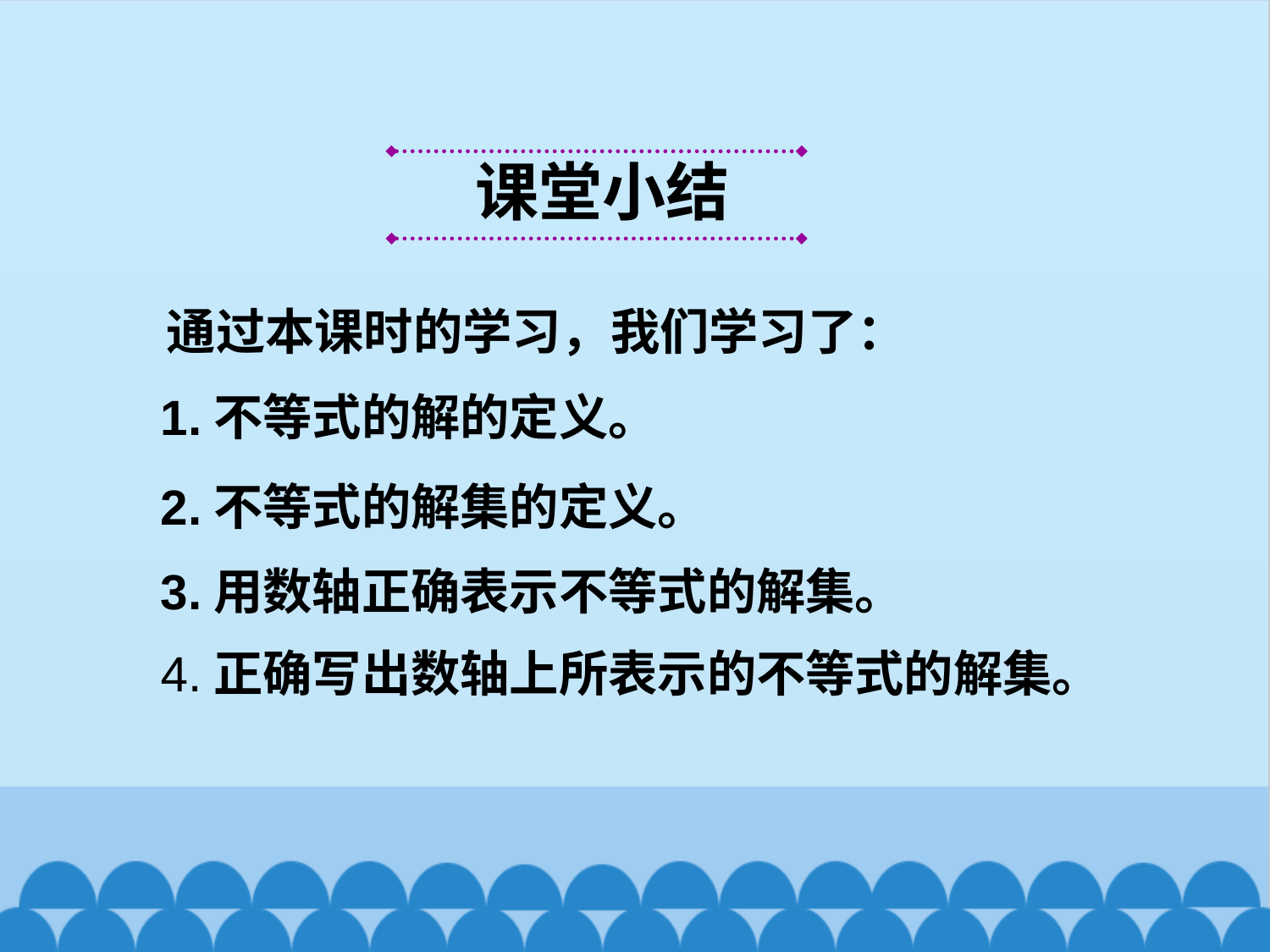

课堂小结

通过本课时的学习，我们学习了：
1.不等式的解的定义。
2.不等式的解集的定义。
3.用数轴正确表示不等式的解集。
4.正确写出数轴上所表示的不等式的解集。